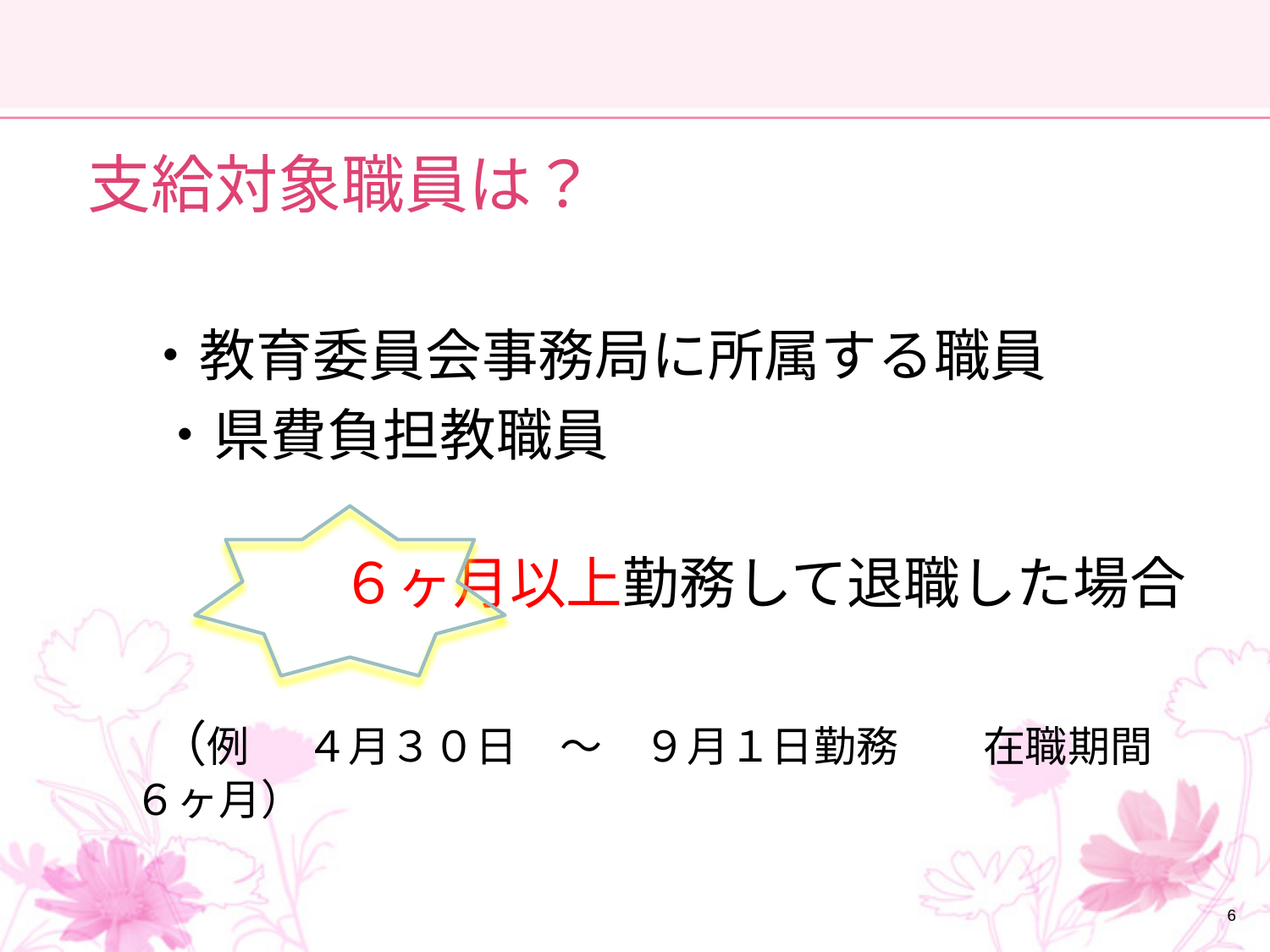

#
  支給対象職員は？

　　・教育委員会事務局に所属する職員
　　・県費負担教職員

　　　　　　６ヶ月以上勤務して退職した場合

　　（例　４月３０日　～　９月１日勤務　　在職期間　　６ヶ月）

6